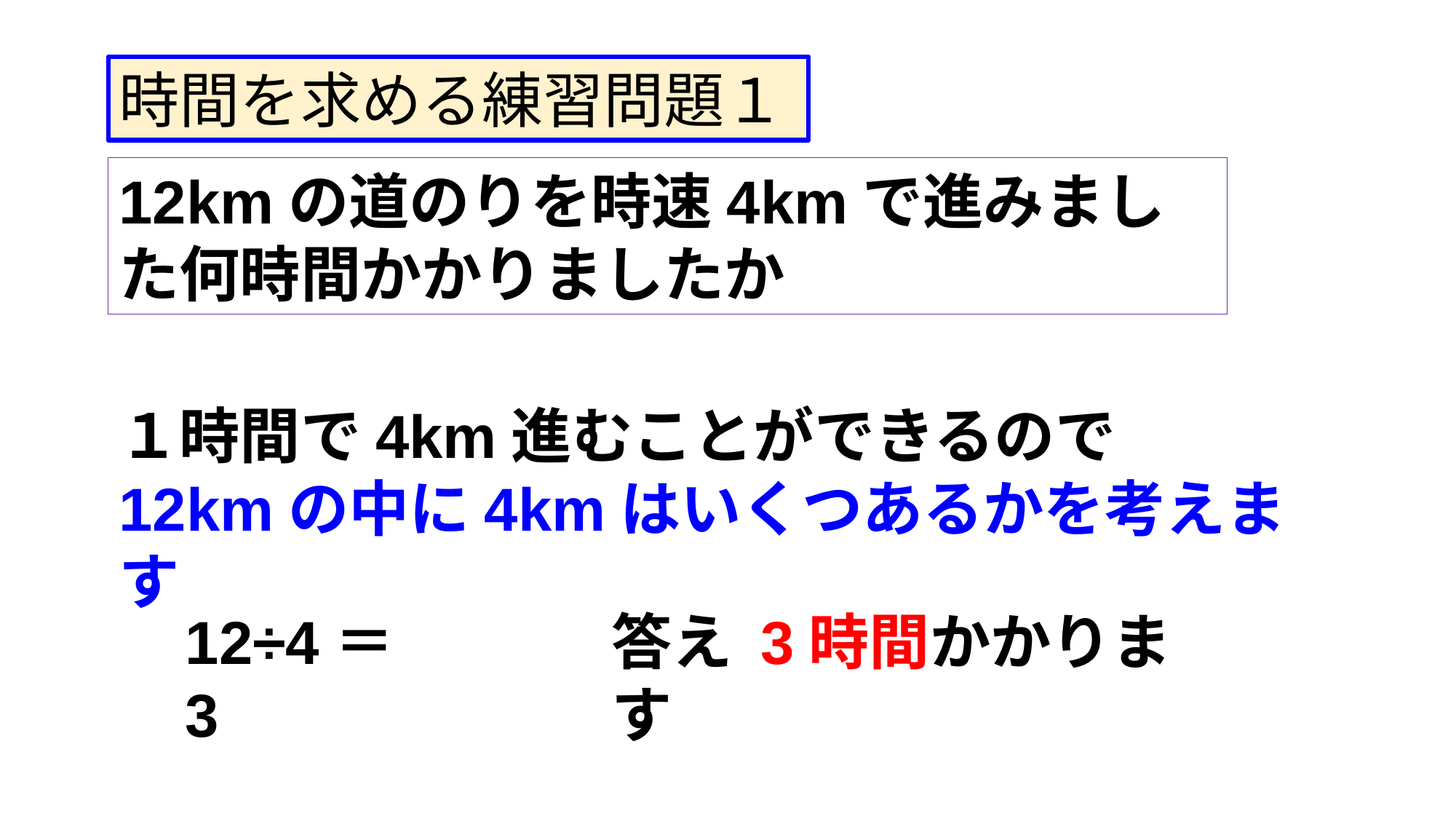

時間を求める練習問題１
12kmの道のりを時速4kmで進みました何時間かかりましたか
１時間で4km進むことができるので
12kmの中に4kmはいくつあるかを考えます
12÷4＝3
答え 3時間かかります